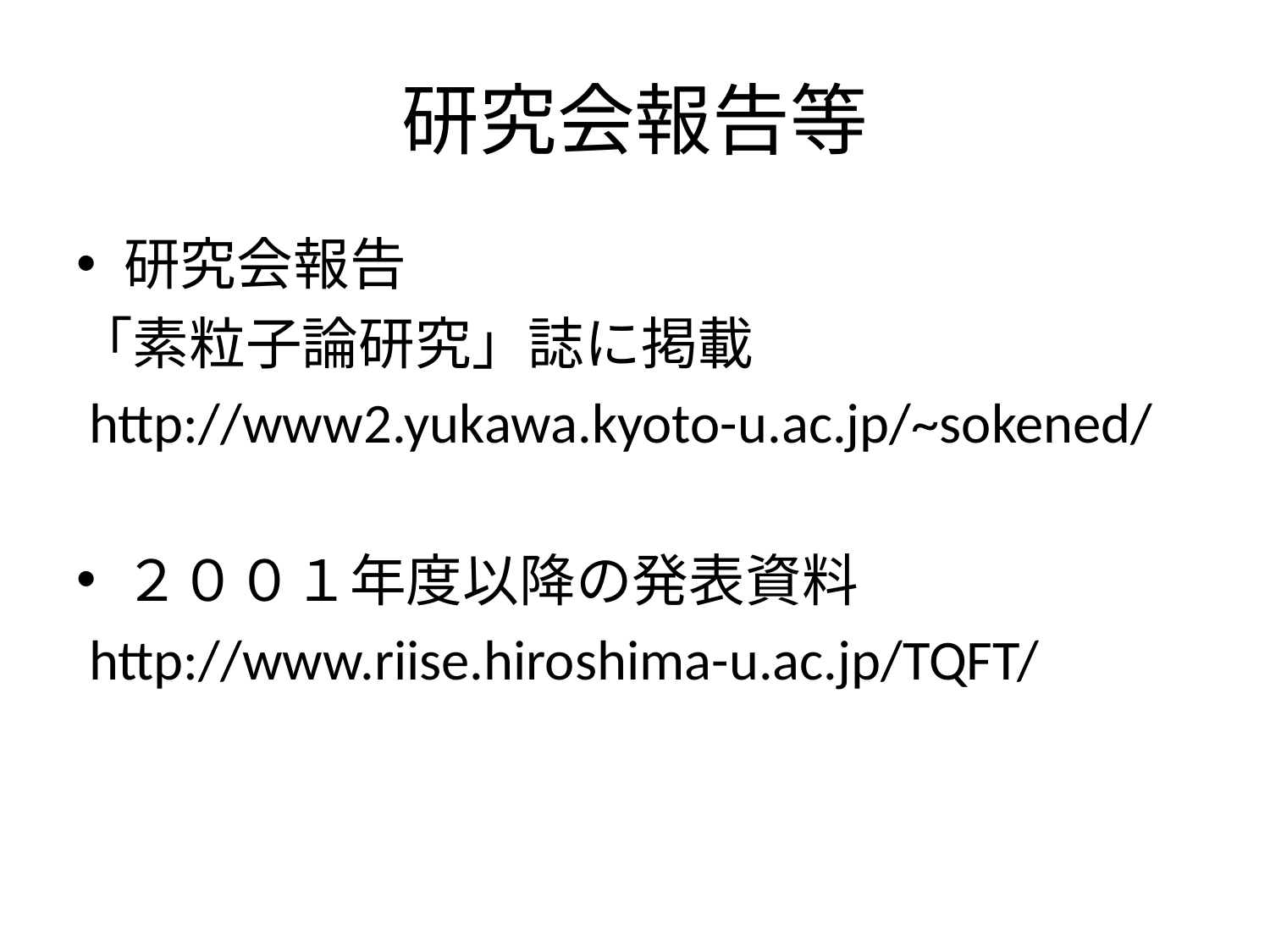

# 研究会報告等
研究会報告
「素粒子論研究」誌に掲載
 http://www2.yukawa.kyoto-u.ac.jp/~sokened/

２００１年度以降の発表資料
 http://www.riise.hiroshima-u.ac.jp/TQFT/